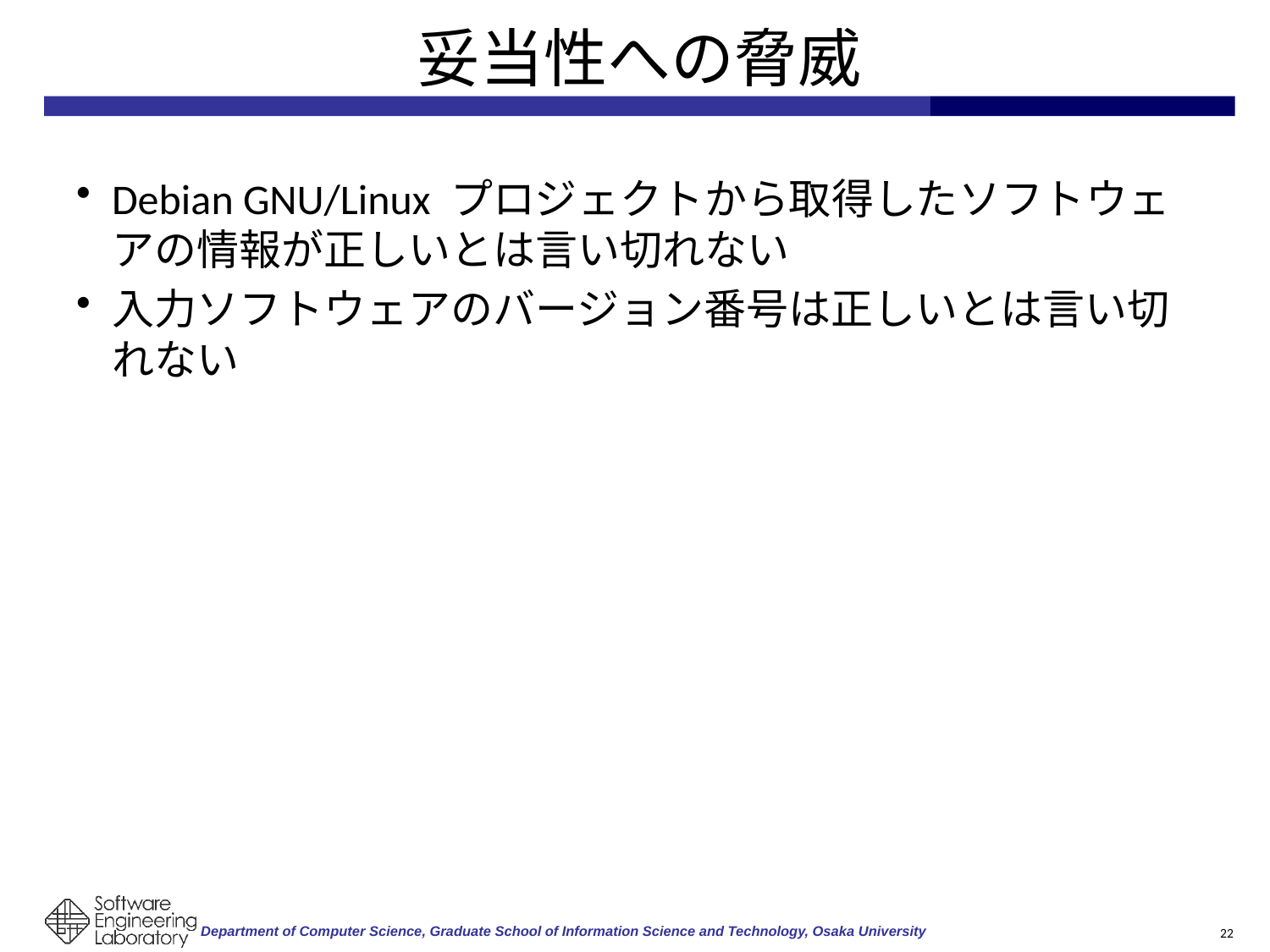

# 妥当性への脅威
Debian GNU/Linux プロジェクトから取得したソフトウェアの情報が正しいとは言い切れない
入力ソフトウェアのバージョン番号は正しいとは言い切れない
22